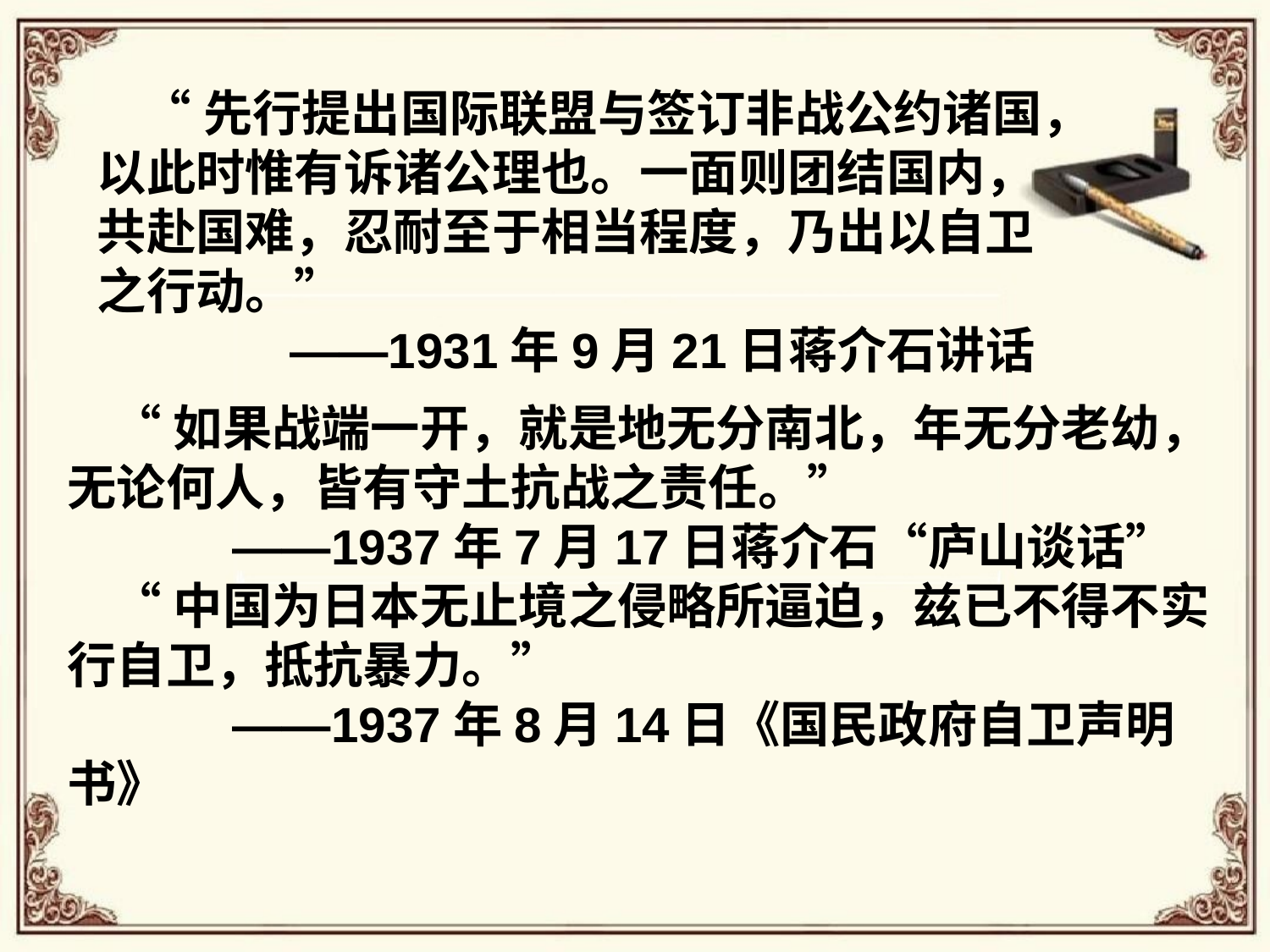

“先行提出国际联盟与签订非战公约诸国，以此时惟有诉诸公理也。一面则团结国内，共赴国难，忍耐至于相当程度，乃出以自卫之行动。”
              ——1931年9月21日蒋介石讲话
    “如果战端一开，就是地无分南北，年无分老幼，无论何人，皆有守土抗战之责任。”
            ——1937年7月17日蒋介石“庐山谈话”
    “中国为日本无止境之侵略所逼迫，兹已不得不实行自卫，抵抗暴力。”
            ——1937年8月14日《国民政府自卫声明书》